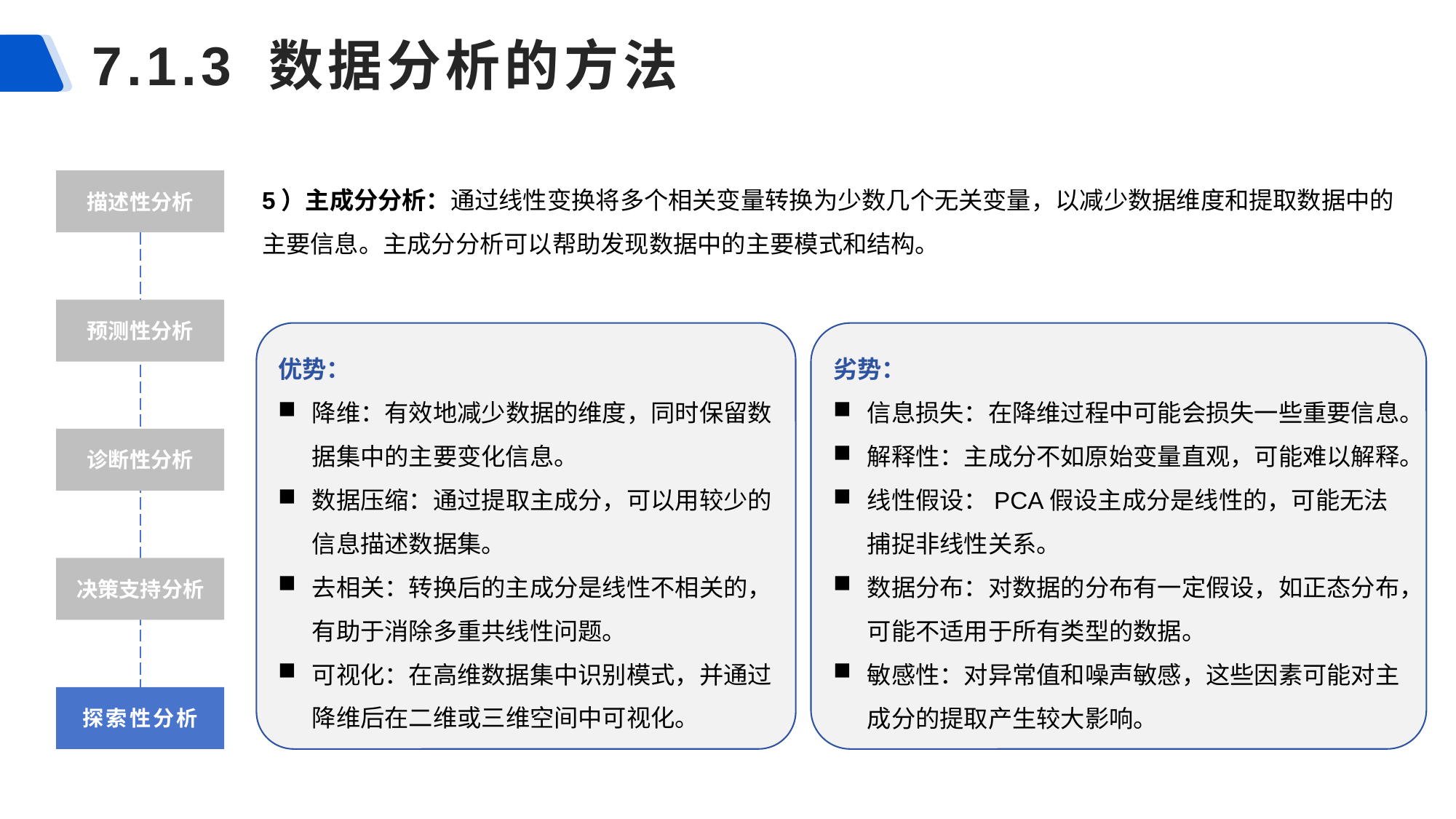

# 7.1.3 数据分析的方法
5）主成分分析：通过线性变换将多个相关变量转换为少数几个无关变量，以减少数据维度和提取数据中的主要信息。主成分分析可以帮助发现数据中的主要模式和结构。
描述性分析
预测性分析
优势：
降维：有效地减少数据的维度，同时保留数据集中的主要变化信息。
数据压缩：通过提取主成分，可以用较少的信息描述数据集。
去相关：转换后的主成分是线性不相关的，有助于消除多重共线性问题。
可视化：在高维数据集中识别模式，并通过降维后在二维或三维空间中可视化。
劣势：
信息损失：在降维过程中可能会损失一些重要信息。
解释性：主成分不如原始变量直观，可能难以解释。
线性假设：PCA假设主成分是线性的，可能无法捕捉非线性关系。
数据分布：对数据的分布有一定假设，如正态分布，可能不适用于所有类型的数据。
敏感性：对异常值和噪声敏感，这些因素可能对主成分的提取产生较大影响。
诊断性分析
决策支持分析
探索性分析